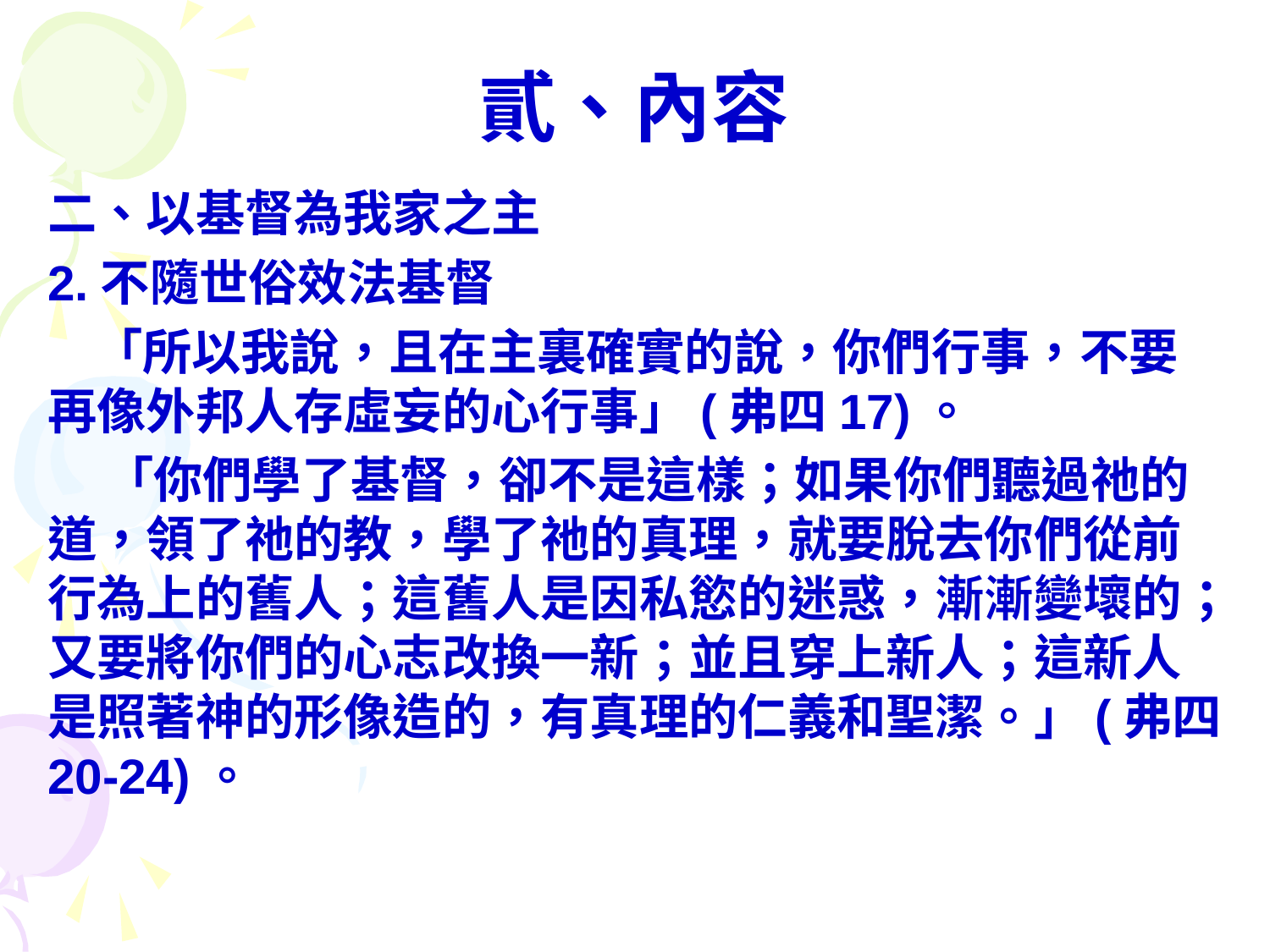

# 貳、內容
二、以基督為我家之主
2.不隨世俗效法基督
   「所以我說，且在主裏確實的說，你們行事，不要再像外邦人存虛妄的心行事」(弗四17)。
    「你們學了基督，卻不是這樣；如果你們聽過祂的道，領了祂的教，學了祂的真理，就要脫去你們從前行為上的舊人；這舊人是因私慾的迷惑，漸漸變壞的；又要將你們的心志改換一新；並且穿上新人；這新人是照著神的形像造的，有真理的仁義和聖潔。」(弗四20-24)。